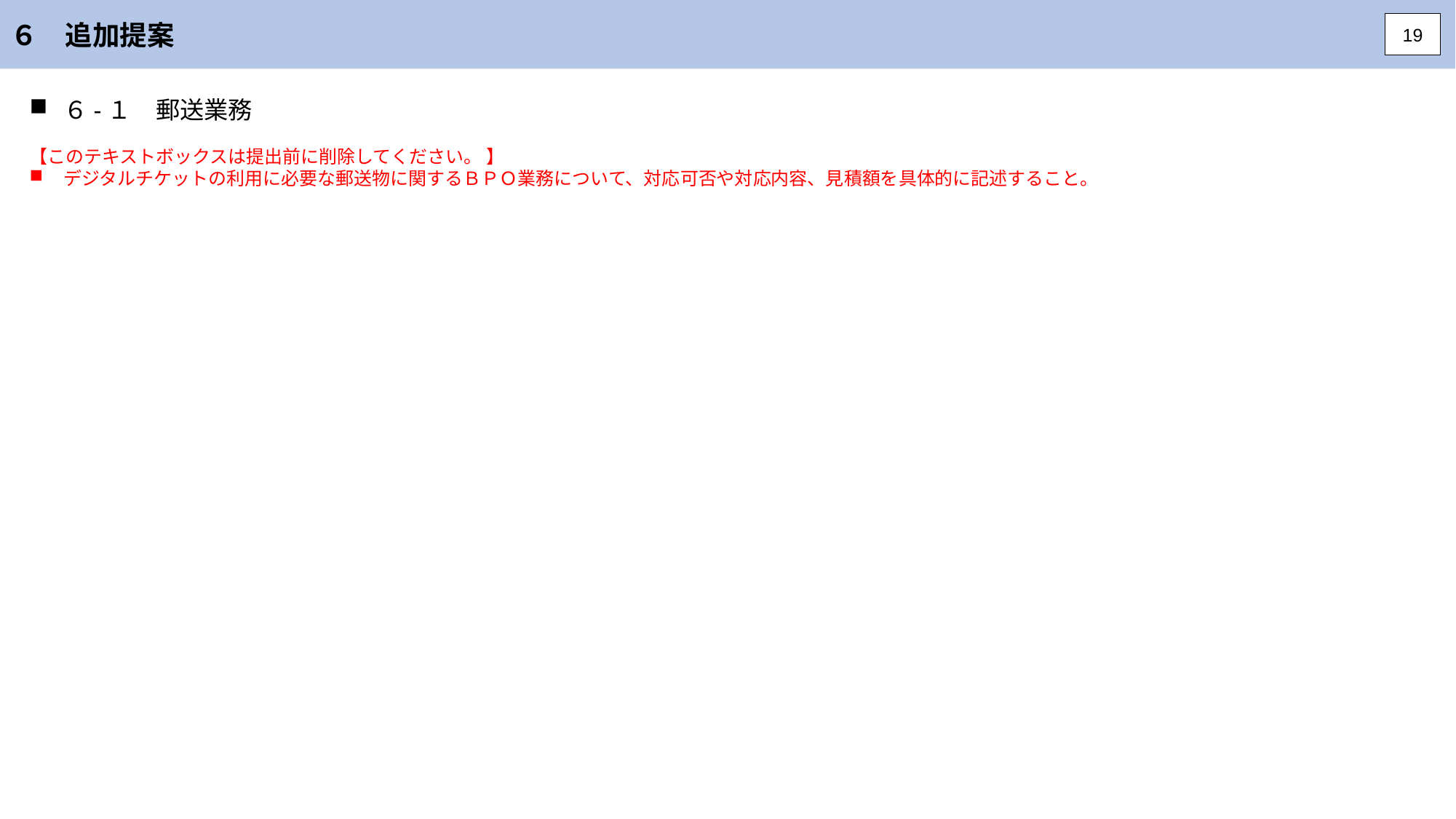

６　追加提案
19
６-１　郵送業務
【このテキストボックスは提出前に削除してください。 】
デジタルチケットの利用に必要な郵送物に関するＢＰＯ業務について、対応可否や対応内容、見積額を具体的に記述すること。